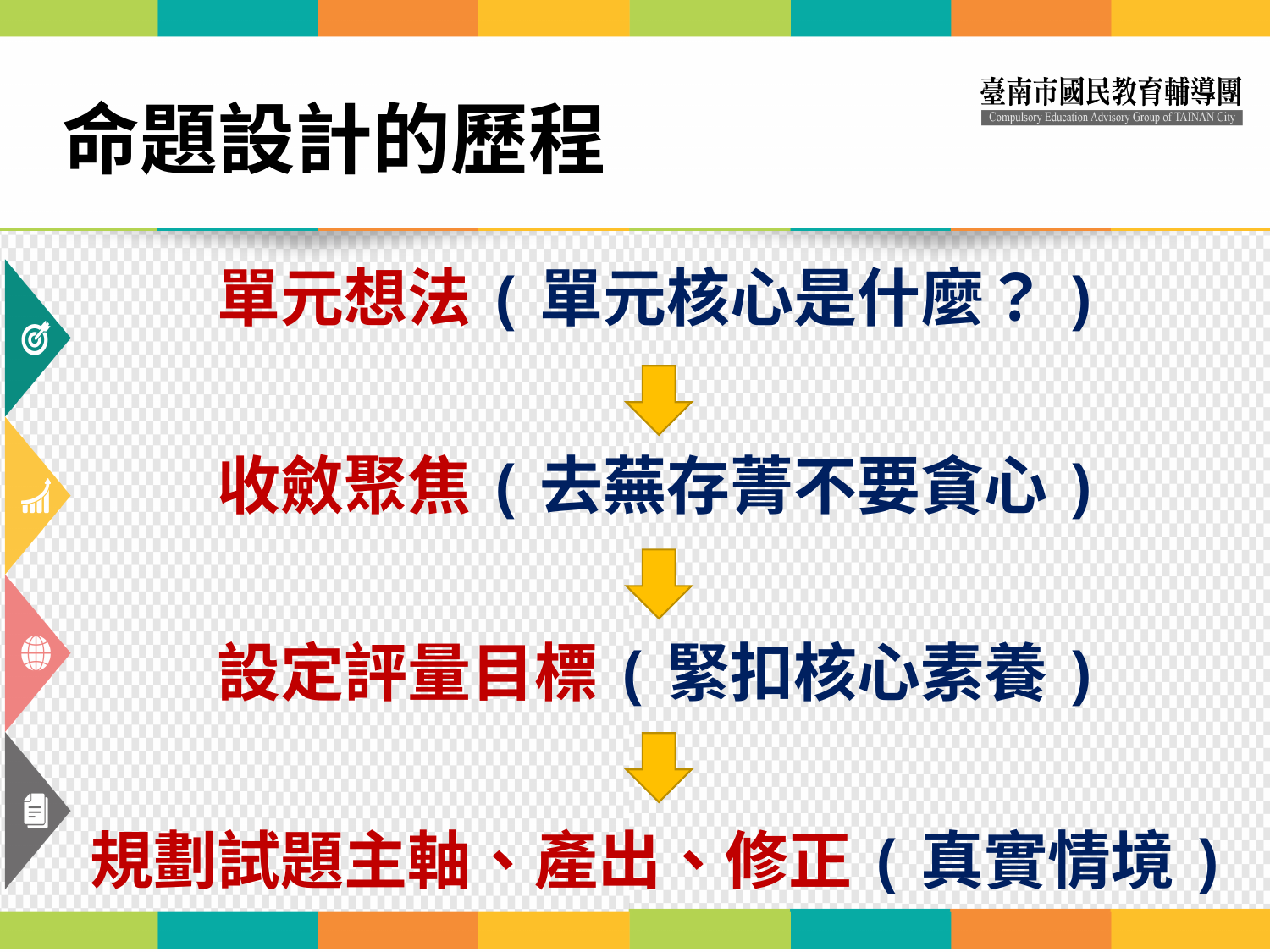

# 命題設計的歷程
單元想法(單元核心是什麼？)

收斂聚焦(去蕪存菁不要貪心)

設定評量目標(緊扣核心素養)

規劃試題主軸、產出、修正(真實情境)